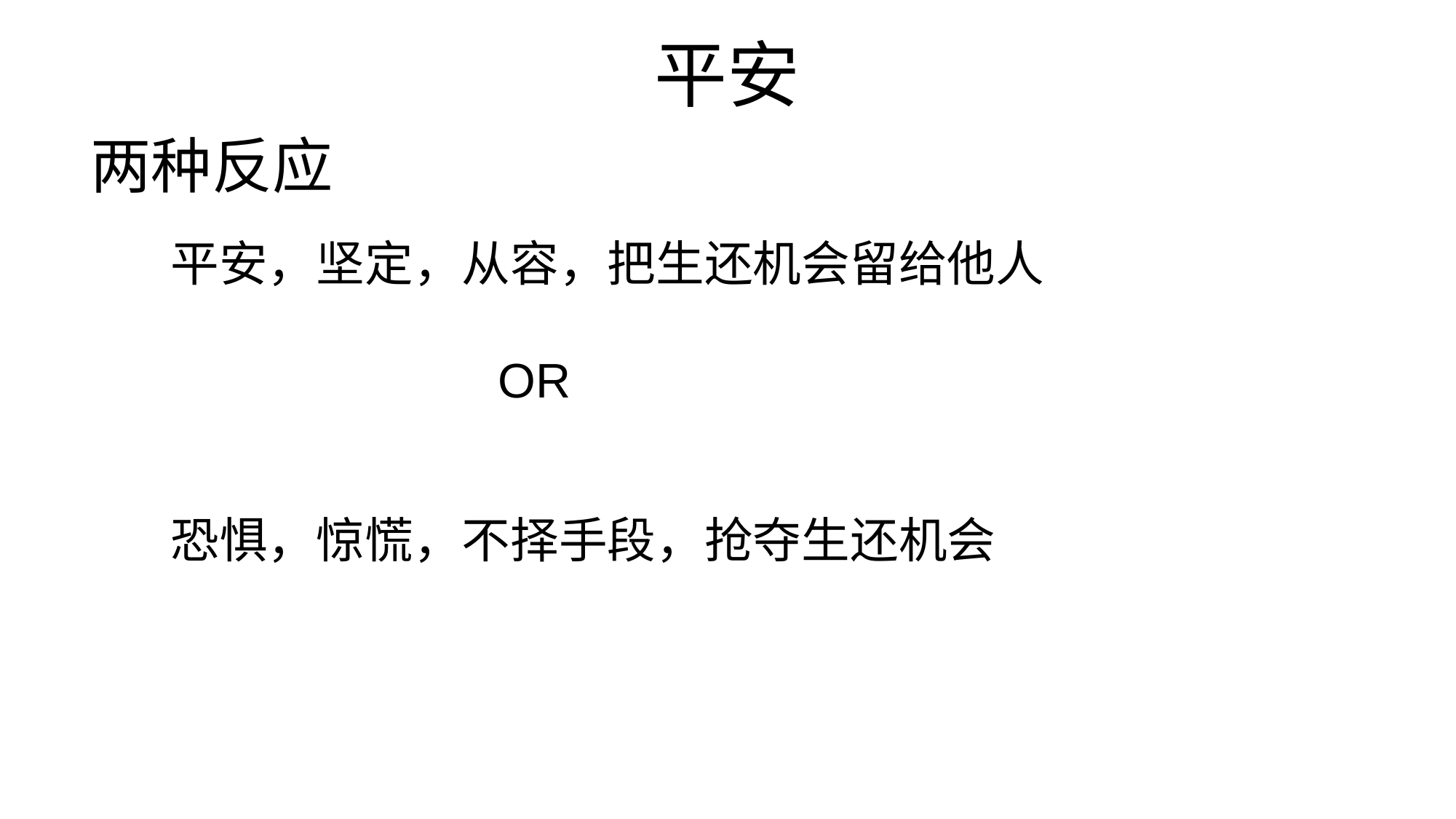

平安
两种反应
平安，坚定，从容，把生还机会留给他人

			OR

恐惧，惊慌，不择手段，抢夺生还机会